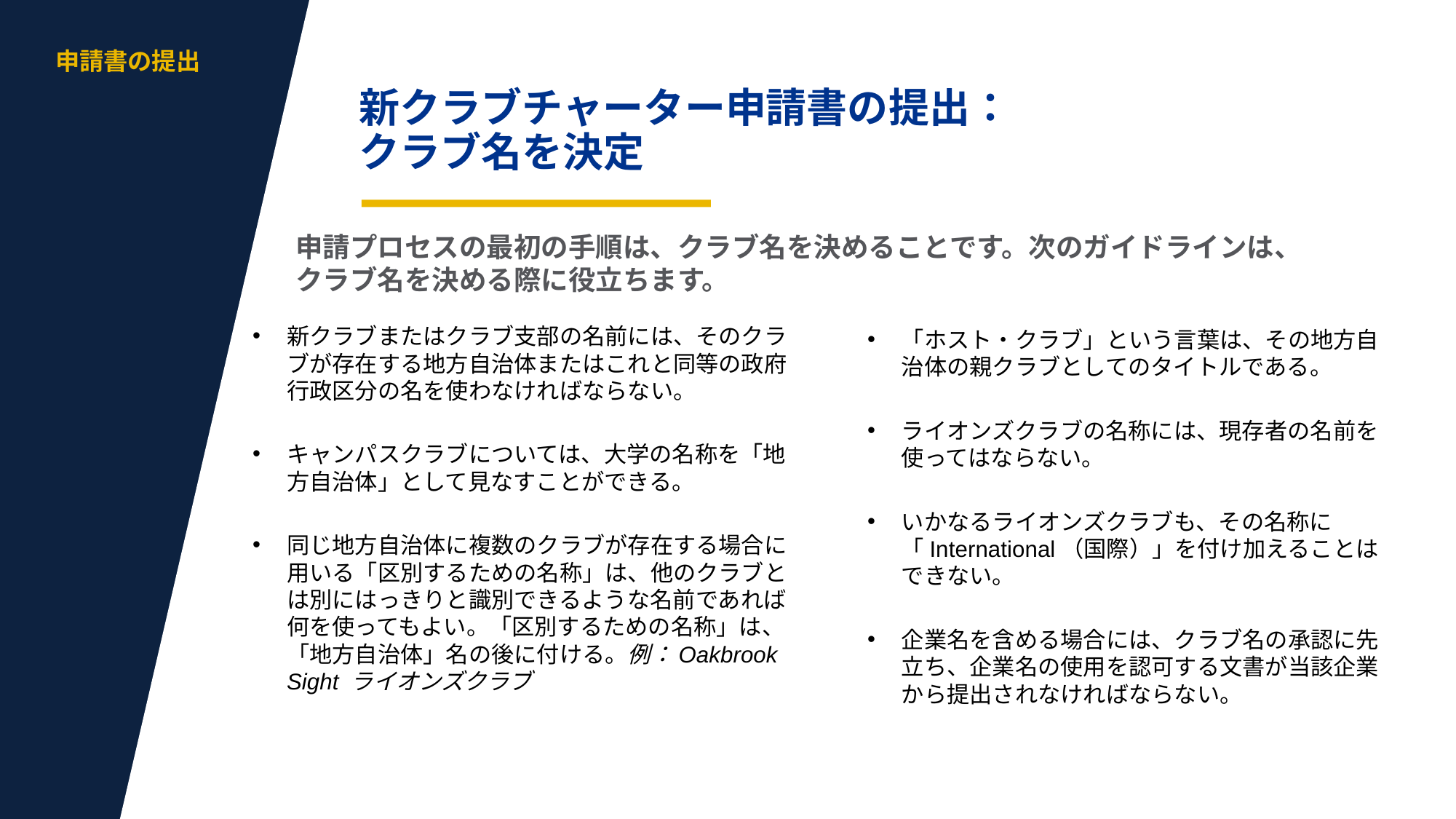

aa

申請書の提出
新クラブチャーター申請書の提出：
クラブ名を決定

申請プロセスの最初の手順は、クラブ名を決めることです。次のガイドラインは、クラブ名を決める際に役立ちます。

新クラブまたはクラブ支部の名前には、そのクラブが存在する地方自治体またはこれと同等の政府行政区分の名を使わなければならない。

キャンパスクラブについては、大学の名称を「地方自治体」として見なすことができる。

同じ地方自治体に複数のクラブが存在する場合に用いる「区別するための名称」は、他のクラブとは別にはっきりと識別できるような名前であれば何を使ってもよい。「区別するための名称」は、「地方自治体」名の後に付ける。例：Oakbrook Sight ライオンズクラブ

「ホスト・クラブ」という言葉は、その地方自治体の親クラブとしてのタイトルである。

ライオンズクラブの名称には、現存者の名前を使ってはならない。

いかなるライオンズクラブも、その名称に「International（国際）」を付け加えることはできない。

企業名を含める場合には、クラブ名の承認に先立ち、企業名の使用を認可する文書が当該企業から提出されなければならない。
8